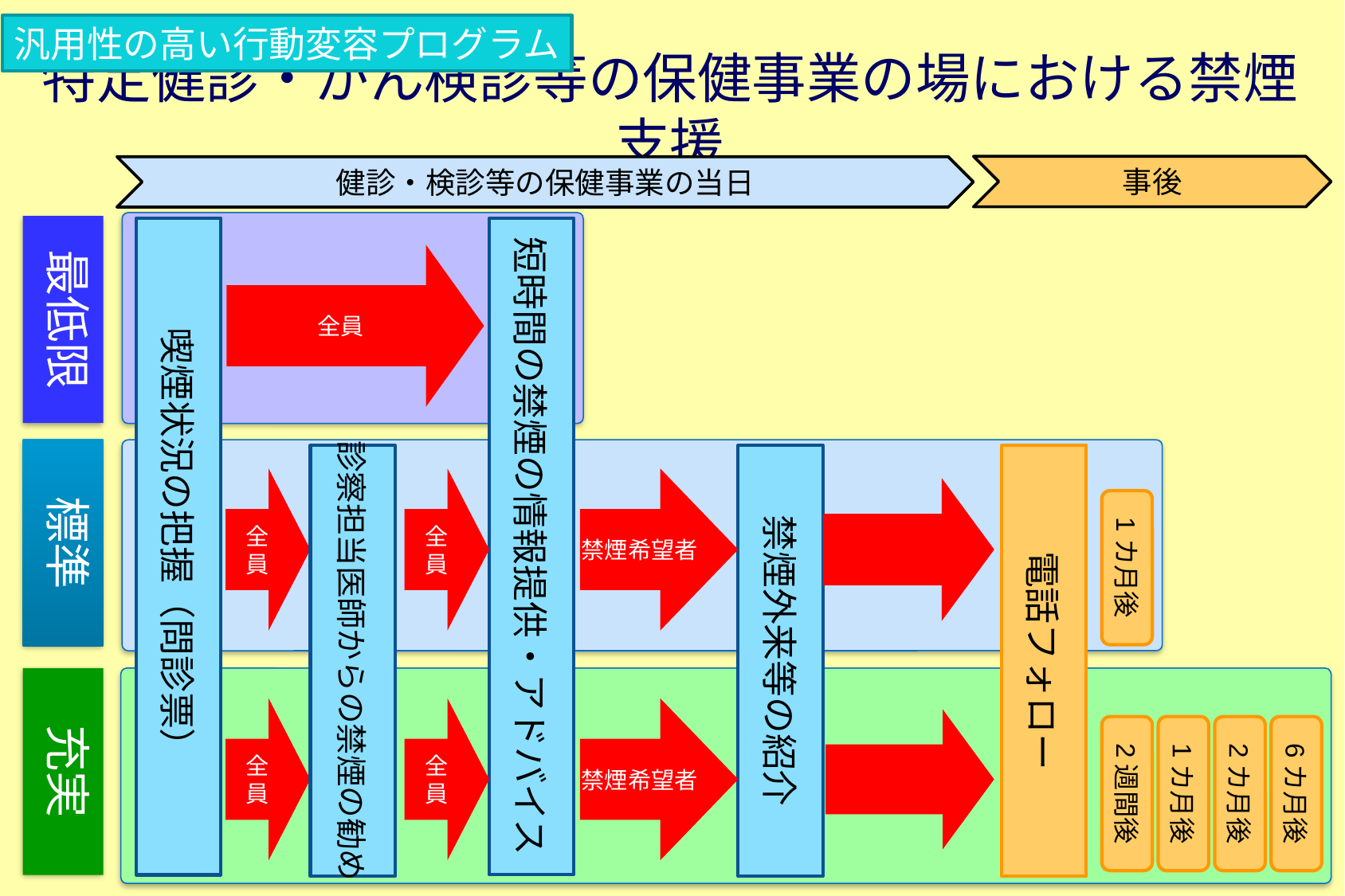

汎用性の高い行動変容プログラム
# 特定健診・がん検診等の保健事業の場における禁煙支援
事後
健診・検診等の保健事業の当日
全員

最低限
喫煙状況の把握（問診票）
短時間の禁煙の情報提供・アドバイス
標準

診察担当医師からの禁煙の勧め
禁煙外来等の紹介
電話フォロー

禁煙希望者
1カ月後
全員
全員
充実

禁煙希望者
2週間後
1カ月後
2カ月後
6カ月後
全員
全員